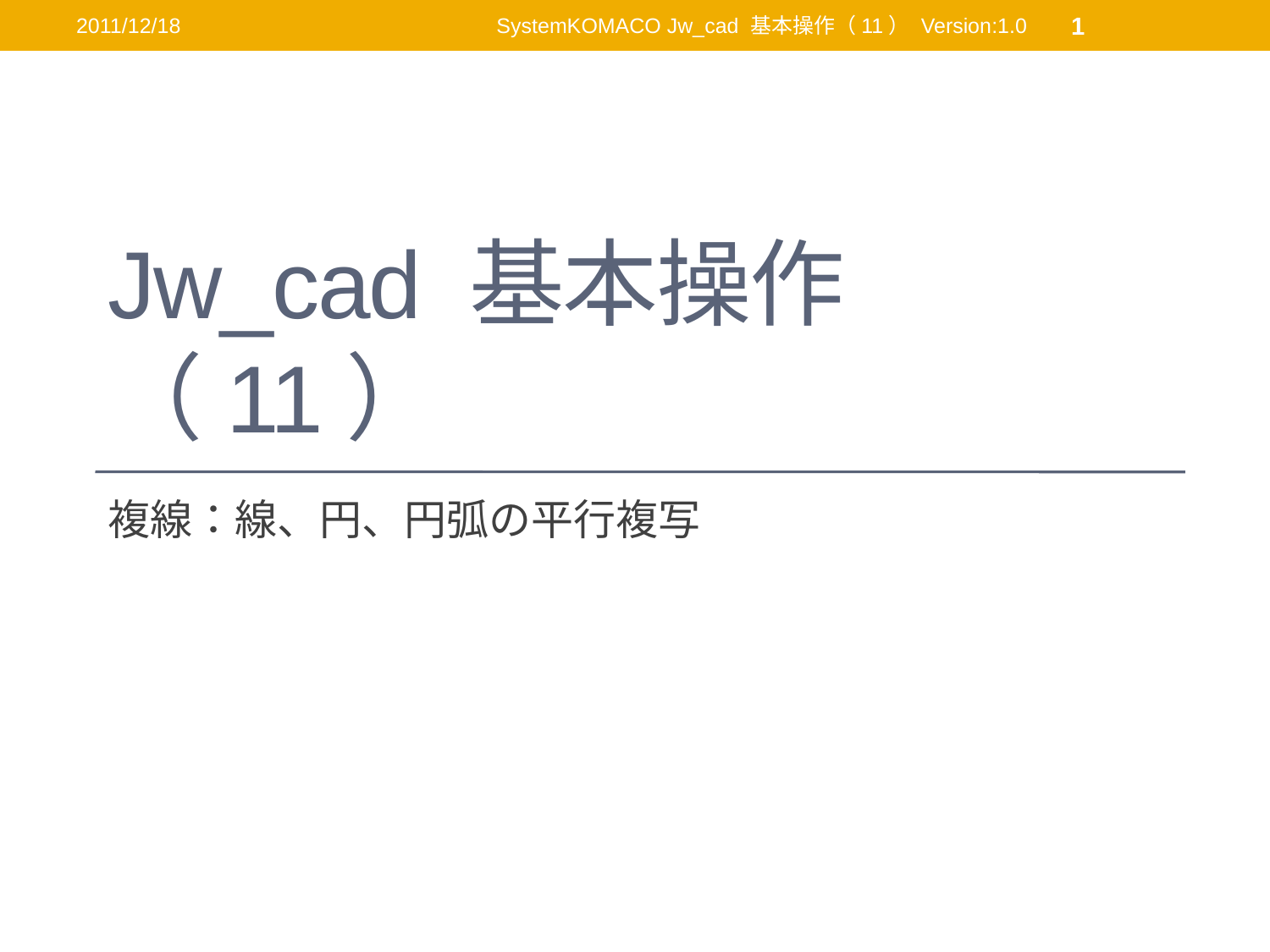

2011/12/18
SystemKOMACO Jw_cad 基本操作（11） Version:1.0
1
# Jw_cad 基本操作（11）
複線：線、円、円弧の平行複写